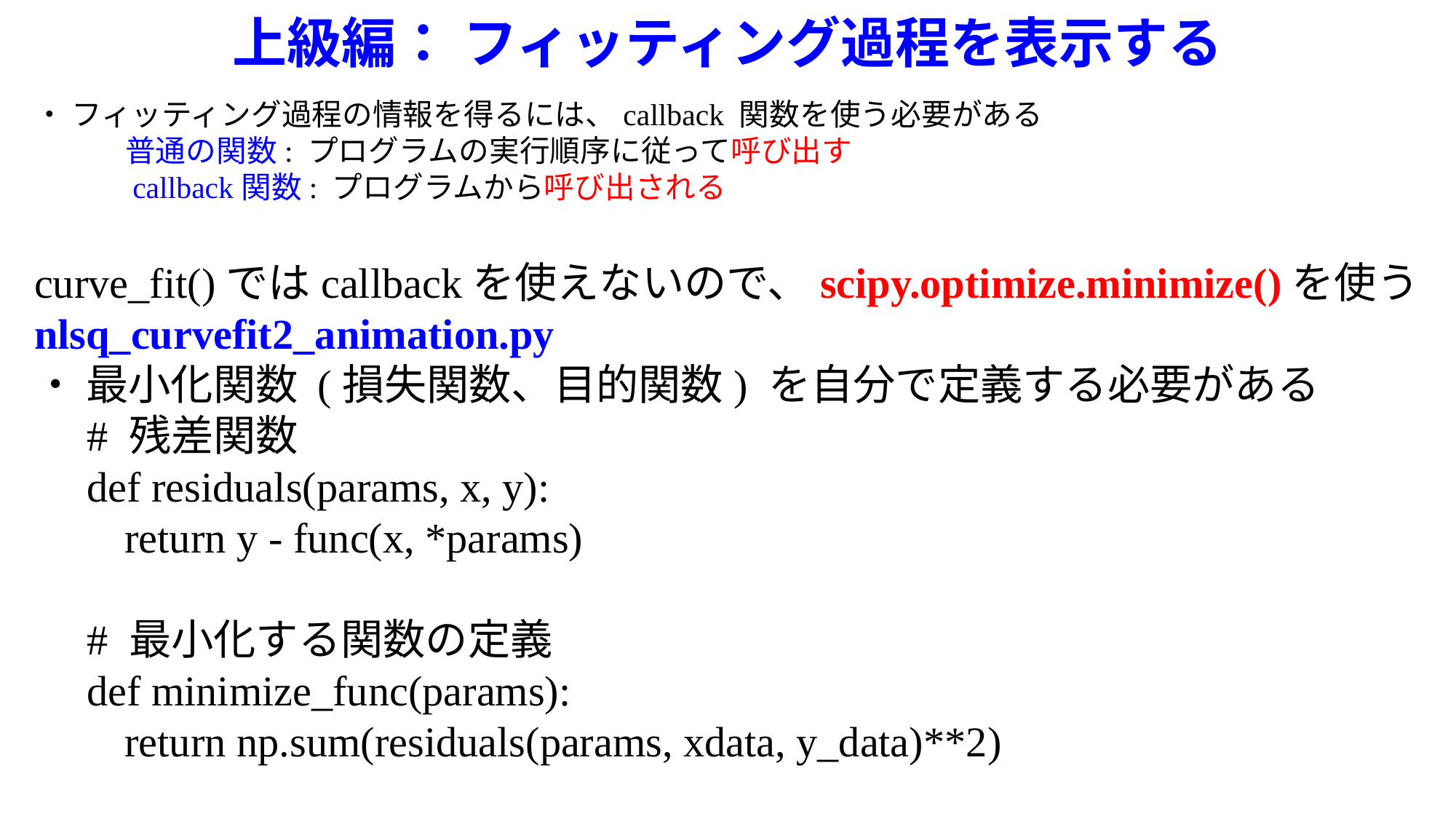

上級編： フィッティング過程を表示する
・ フィッティング過程の情報を得るには、callback 関数を使う必要がある
　　　普通の関数: プログラムの実行順序に従って呼び出す
　　　callback関数: プログラムから呼び出される

curve_fit()ではcallbackを使えないので、scipy.optimize.minimize()を使う
nlsq_curvefit2_animation.py
・ 最小化関数 (損失関数、目的関数) を自分で定義する必要がある
　# 残差関数
　def residuals(params, x, y):
　    return y - func(x, *params)

　# 最小化する関数の定義
　def minimize_func(params):
　    return np.sum(residuals(params, xdata, y_data)**2)